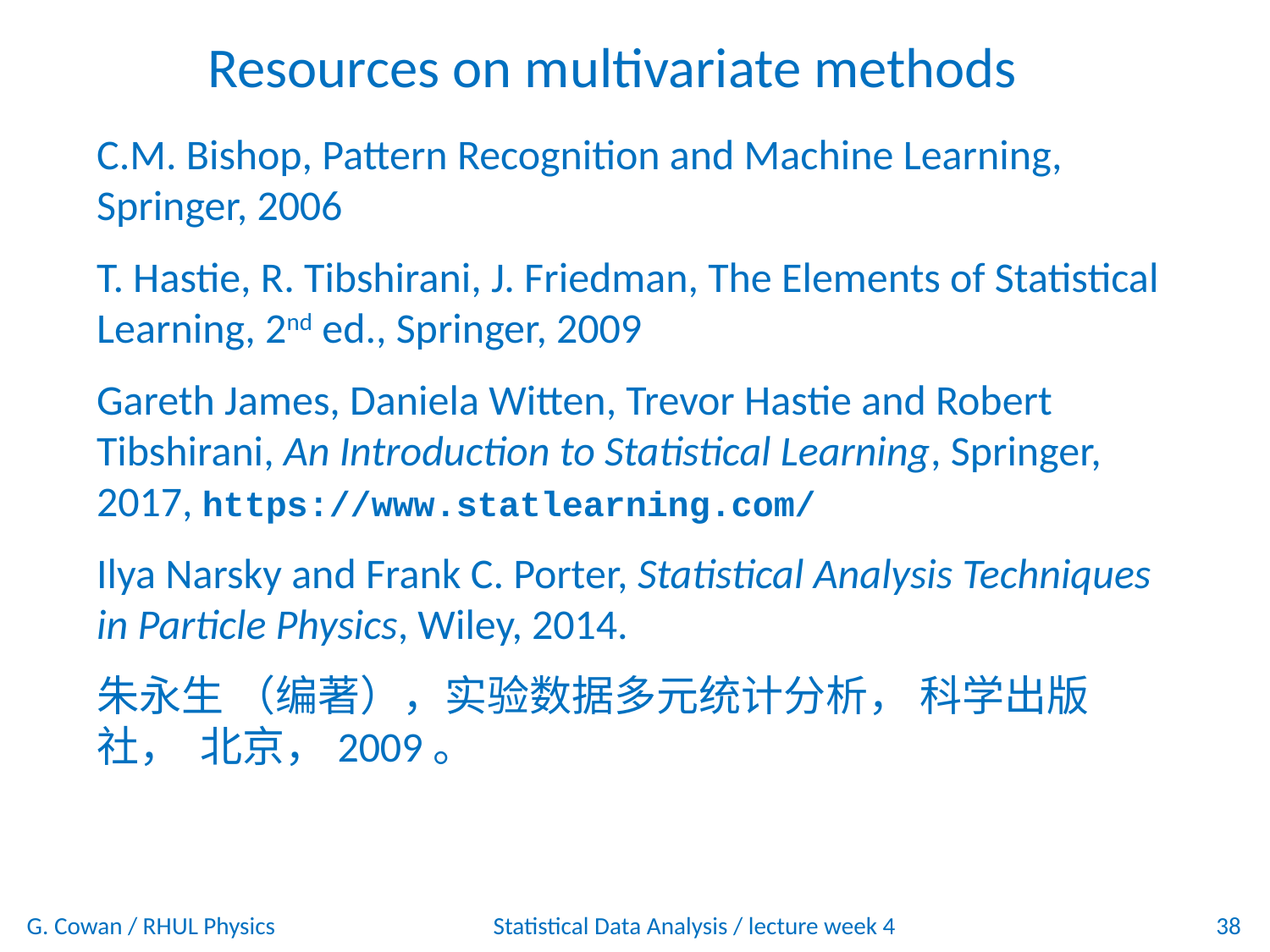

Resources on multivariate methods
C.M. Bishop, Pattern Recognition and Machine Learning, Springer, 2006
T. Hastie, R. Tibshirani, J. Friedman, The Elements of Statistical Learning, 2nd ed., Springer, 2009
Gareth James, Daniela Witten, Trevor Hastie and Robert Tibshirani, An Introduction to Statistical Learning, Springer, 2017, https://www.statlearning.com/
Ilya Narsky and Frank C. Porter, Statistical Analysis Techniques in Particle Physics, Wiley, 2014.
朱永生 （编著），实验数据多元统计分析， 科学出版社，  北京，2009。
G. Cowan / RHUL Physics
Statistical Data Analysis / lecture week 4
38